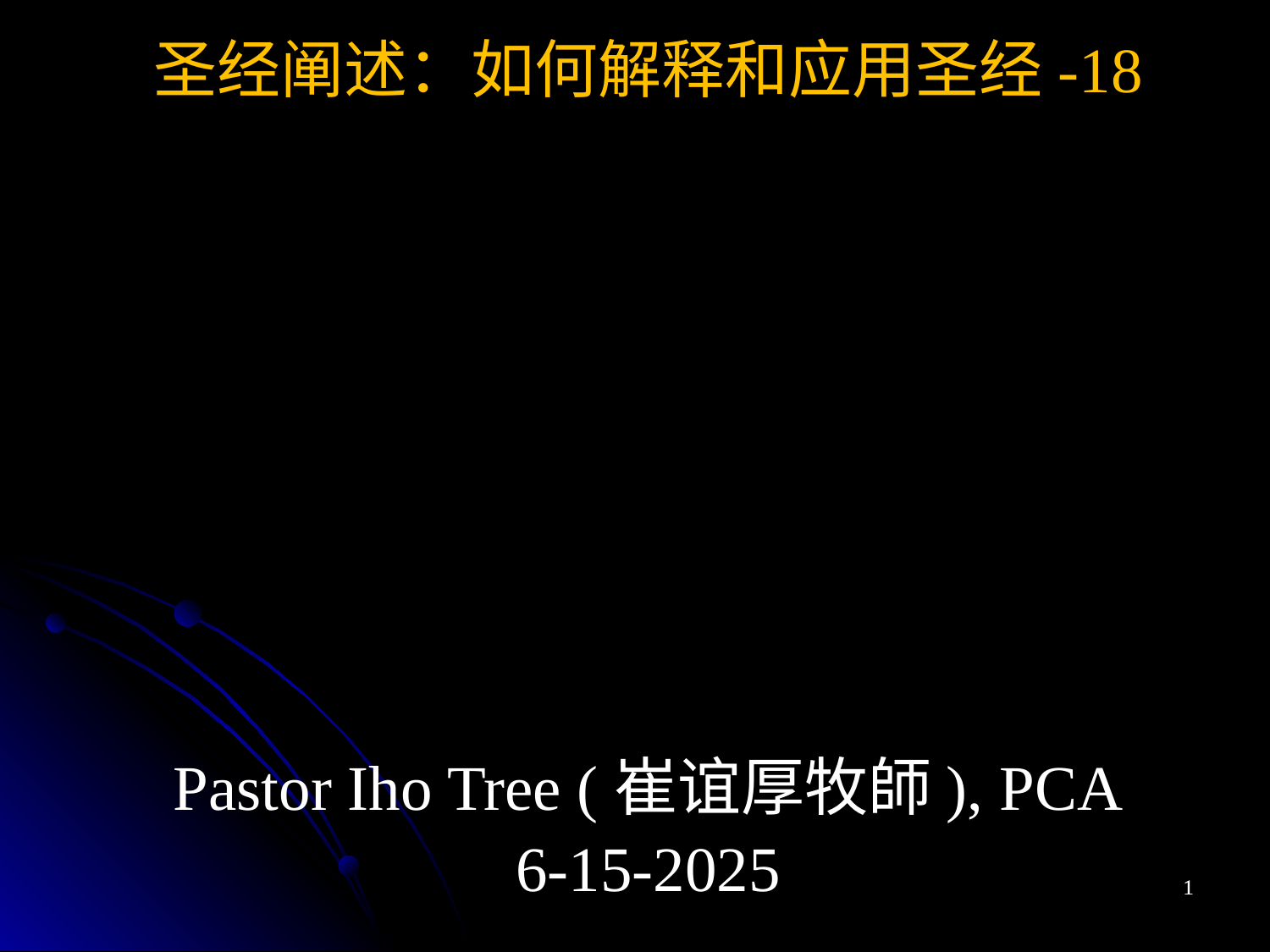

圣经阐述：如何解释和应用圣经-18

Pastor Iho Tree (崔谊厚牧師), PCA
6-15-2025
1
1